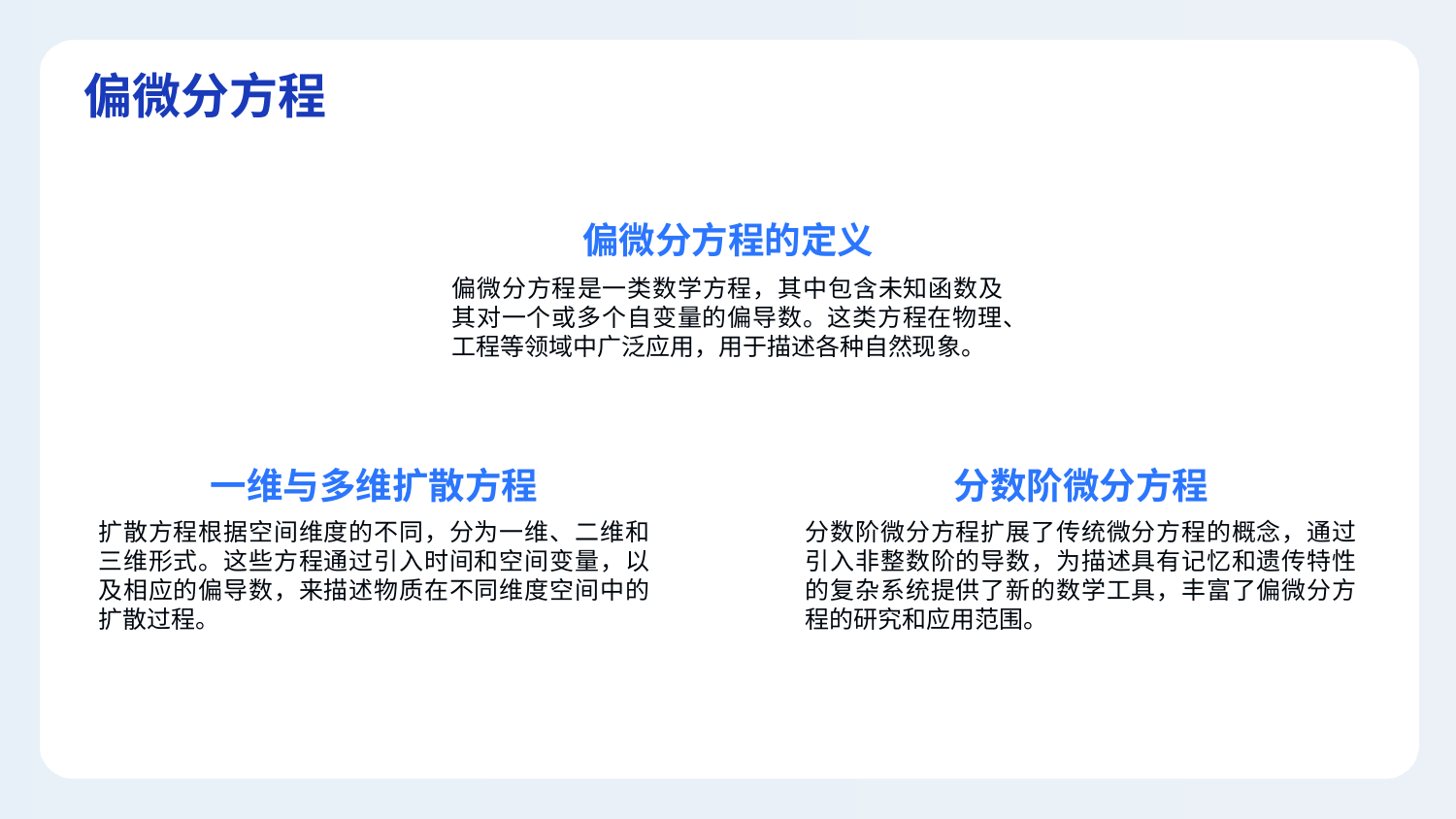

偏微分方程
偏微分方程的定义
偏微分方程是一类数学方程，其中包含未知函数及其对一个或多个自变量的偏导数。这类方程在物理、工程等领域中广泛应用，用于描述各种自然现象。
一维与多维扩散方程
分数阶微分方程
扩散方程根据空间维度的不同，分为一维、二维和三维形式。这些方程通过引入时间和空间变量，以及相应的偏导数，来描述物质在不同维度空间中的扩散过程。
分数阶微分方程扩展了传统微分方程的概念，通过引入非整数阶的导数，为描述具有记忆和遗传特性的复杂系统提供了新的数学工具，丰富了偏微分方程的研究和应用范围。